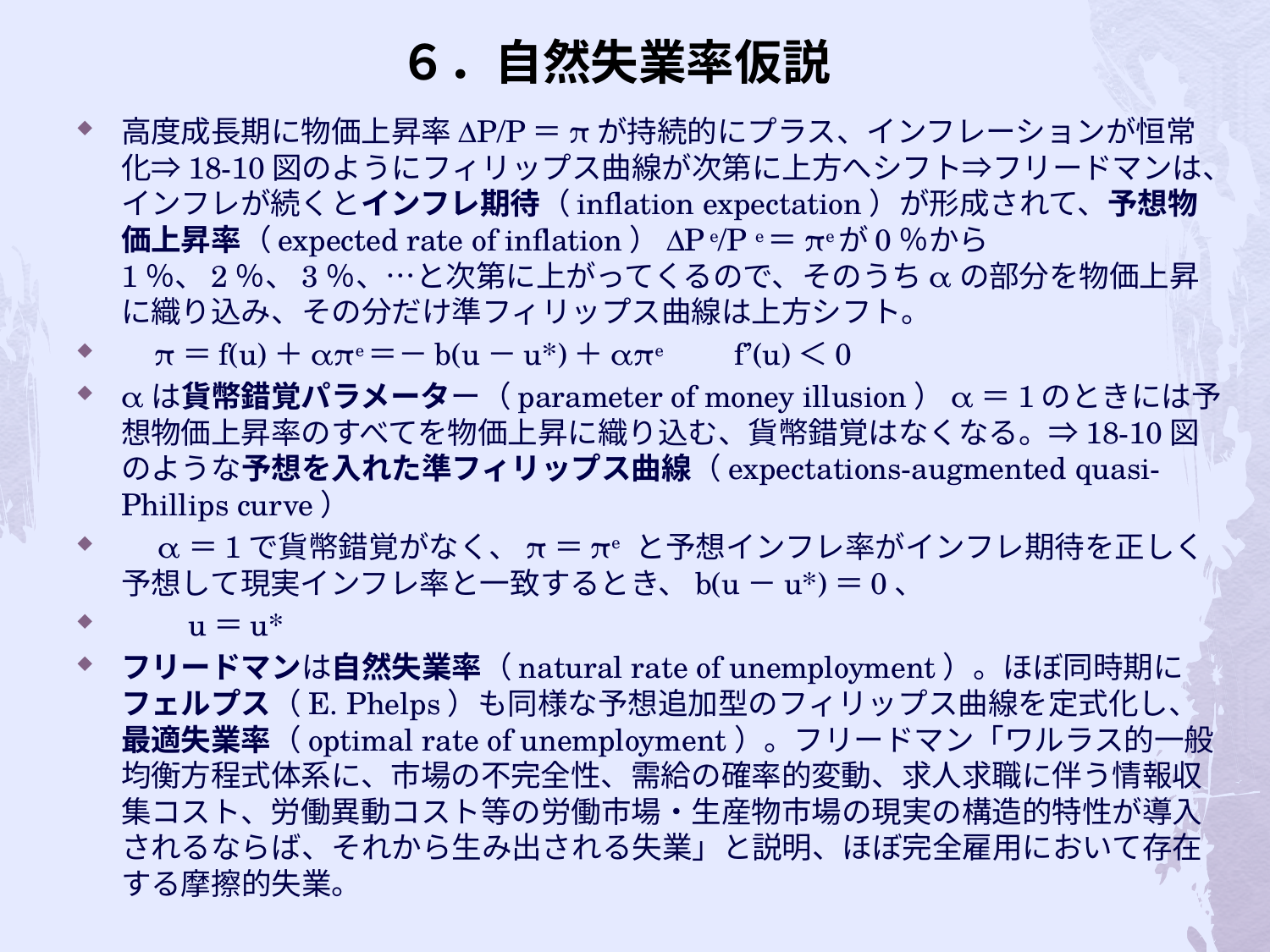

# ６．自然失業率仮説
高度成長期に物価上昇率ΔP/P＝πが持続的にプラス、インフレーションが恒常化⇒18-10図のようにフィリップス曲線が次第に上方へシフト⇒フリードマンは、インフレが続くとインフレ期待（inflation expectation）が形成されて、予想物価上昇率（expected rate of inflation）ΔP e/P e＝πeが0％から1％、2％、3％、…と次第に上がってくるので、そのうちαの部分を物価上昇に織り込み、その分だけ準フィリップス曲線は上方シフト。
    π＝f(u)＋απe＝－b(u－u*)＋απe　　f’(u)＜0
αは貨幣錯覚パラメーター（parameter of money illusion）α＝1のときには予想物価上昇率のすべてを物価上昇に織り込む、貨幣錯覚はなくなる。⇒18-10図のような予想を入れた準フィリップス曲線（expectations-augmented quasi-Phillips curve）
　α＝1で貨幣錯覚がなく、π＝πe と予想インフレ率がインフレ期待を正しく予想して現実インフレ率と一致するとき、b(u－u*)＝0、
　　u＝u*
フリードマンは自然失業率（natural rate of unemployment）。ほぼ同時期にフェルプス（E. Phelps）も同様な予想追加型のフィリップス曲線を定式化し、最適失業率（optimal rate of unemployment）。フリードマン「ワルラス的一般均衡方程式体系に、市場の不完全性、需給の確率的変動、求人求職に伴う情報収集コスト、労働異動コスト等の労働市場・生産物市場の現実の構造的特性が導入されるならば、それから生み出される失業」と説明、ほぼ完全雇用において存在する摩擦的失業。